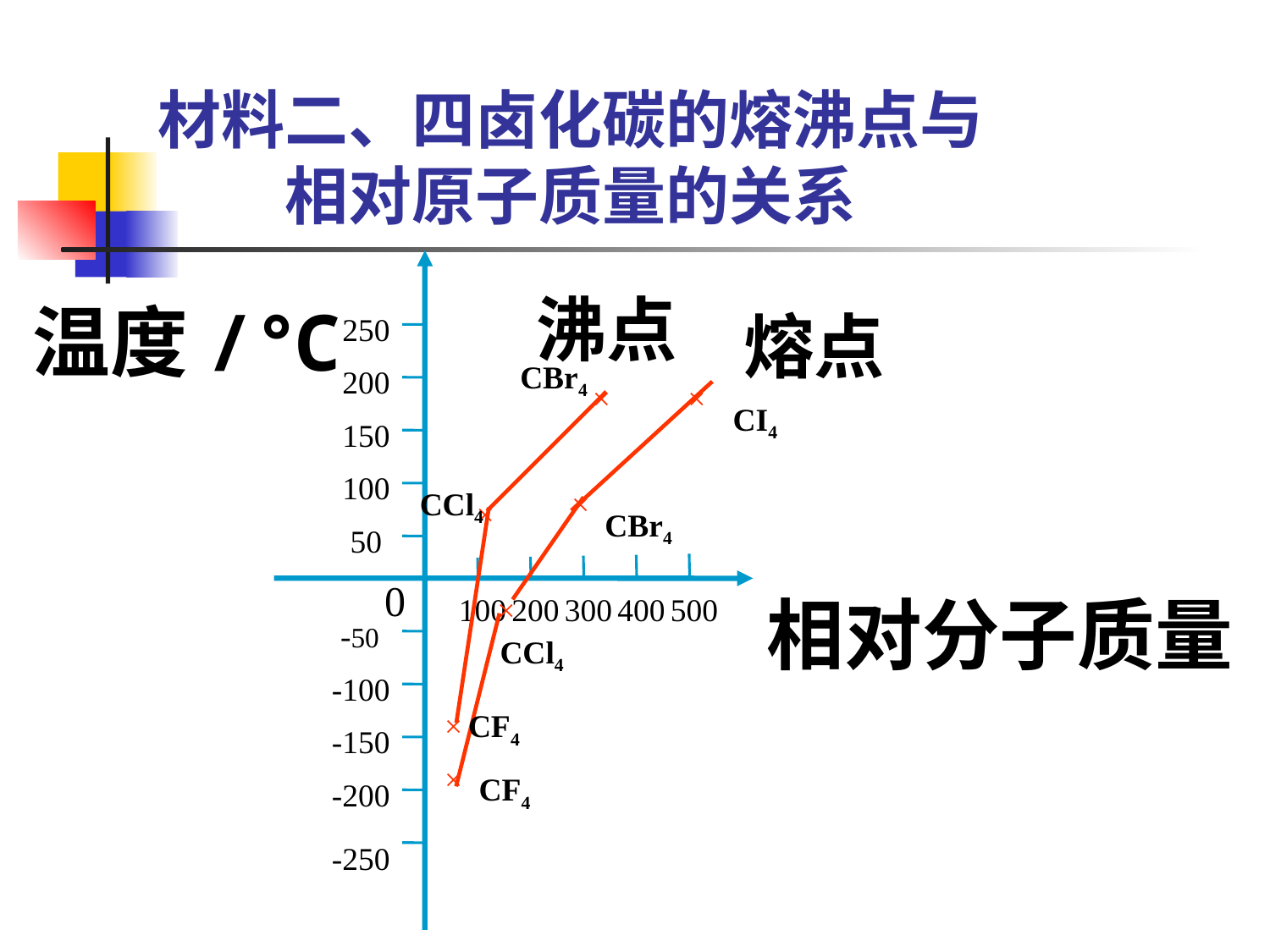

材料二、四卤化碳的熔沸点与
相对原子质量的关系

沸点
熔点
250
200
150
100
50

CBr4
×
×

CI4

CCl4
×
×
CBr4

0

相对分子质量
100
×
200
300
400
500
-50
-100
-150
-200
-250

CCl4

×
CF4
×
CF4
温度/℃